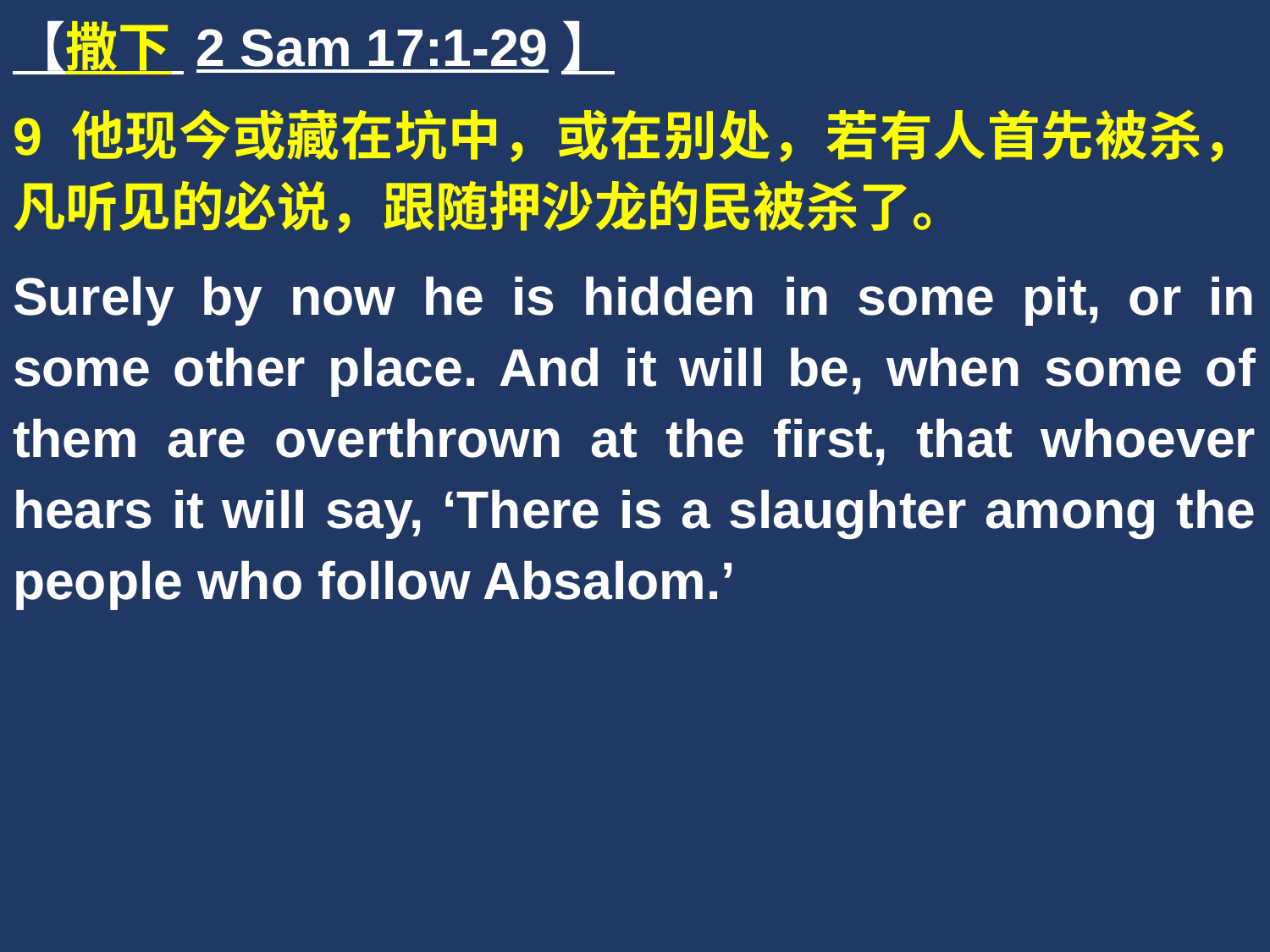

【撒下 2 Sam 17:1-29】
9 他现今或藏在坑中，或在别处，若有人首先被杀，凡听见的必说，跟随押沙龙的民被杀了。
Surely by now he is hidden in some pit, or in some other place. And it will be, when some of them are overthrown at the first, that whoever hears it will say, ‘There is a slaughter among the people who follow Absalom.’